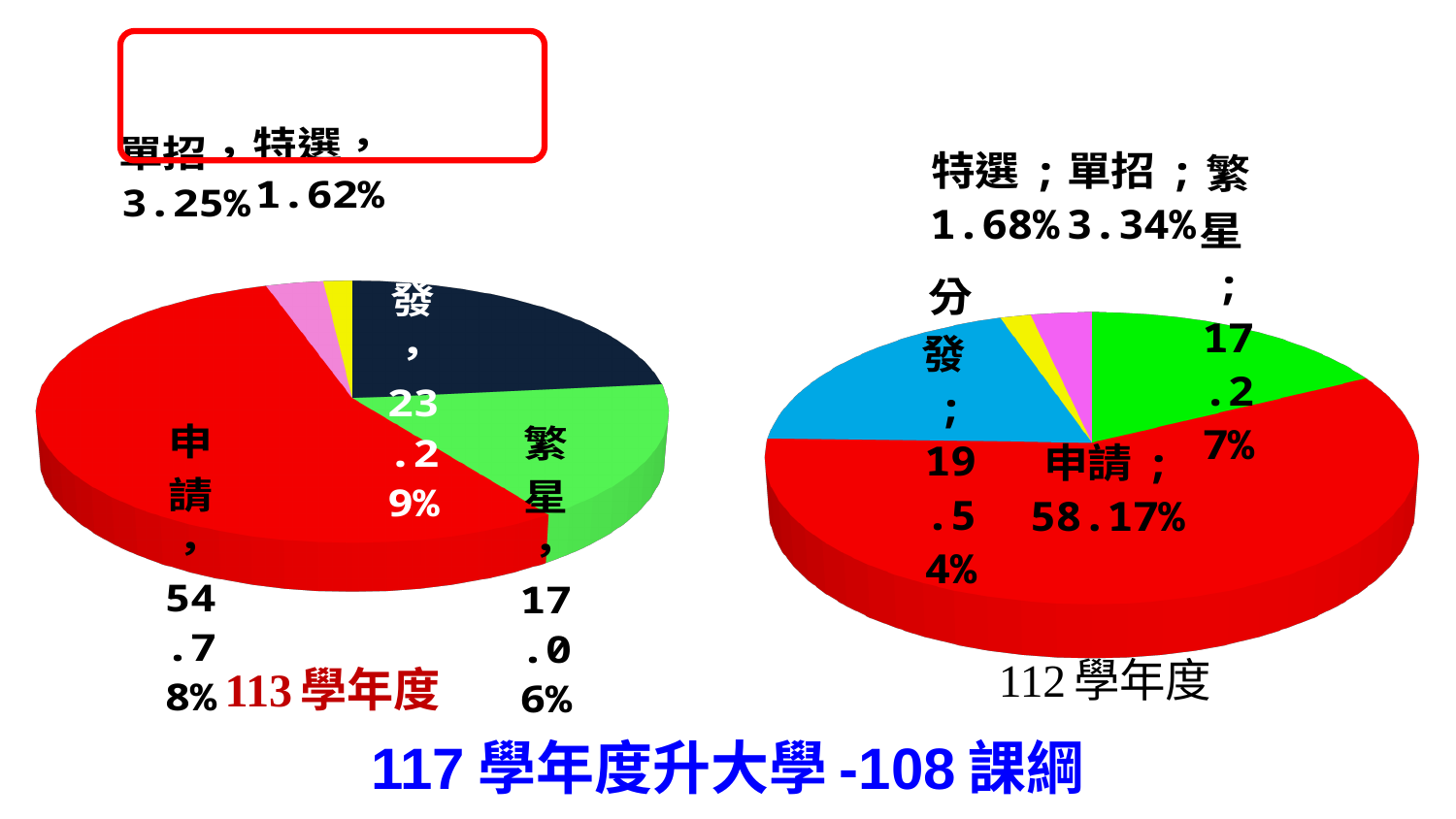

[unsupported chart]

[unsupported chart]

# 112學年度
113學年度
117學年度升大學-108課綱